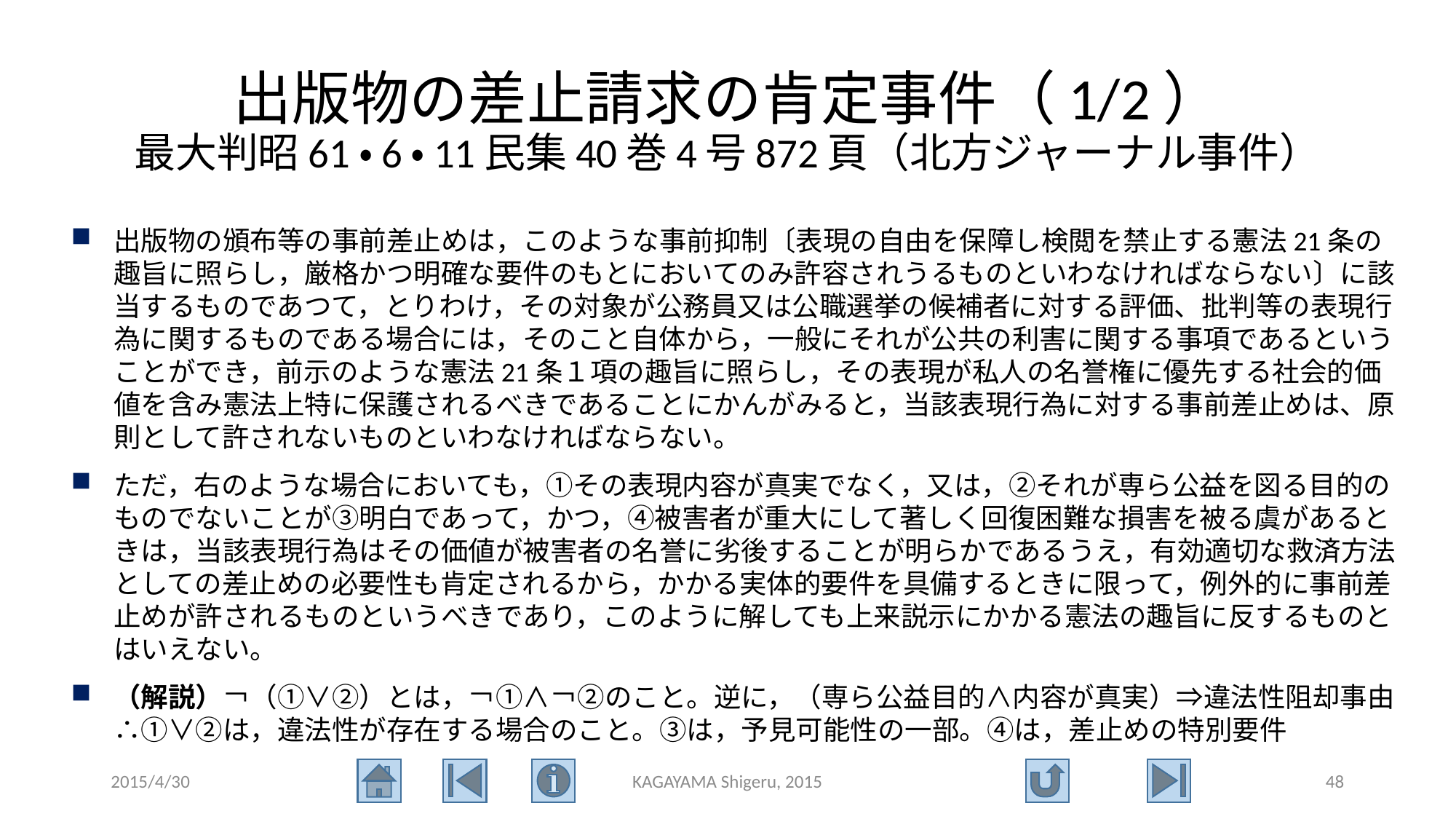

# 出版物の差止請求の肯定事件（1/2） 最大判昭61・6・11民集40巻4号872頁（北方ジャーナル事件）
出版物の頒布等の事前差止めは，このような事前抑制〔表現の自由を保障し検閲を禁止する憲法21条の趣旨に照らし，厳格かつ明確な要件のもとにおいてのみ許容されうるものといわなければならない〕に該当するものであつて，とりわけ，その対象が公務員又は公職選挙の候補者に対する評価、批判等の表現行為に関するものである場合には，そのこと自体から，一般にそれが公共の利害に関する事項であるということができ，前示のような憲法21条１項の趣旨に照らし，その表現が私人の名誉権に優先する社会的価値を含み憲法上特に保護されるべきであることにかんがみると，当該表現行為に対する事前差止めは、原則として許されないものといわなければならない。
ただ，右のような場合においても，①その表現内容が真実でなく，又は，②それが専ら公益を図る目的のものでないことが③明白であって，かつ，④被害者が重大にして著しく回復困難な損害を被る虞があるときは，当該表現行為はその価値が被害者の名誉に劣後することが明らかであるうえ，有効適切な救済方法としての差止めの必要性も肯定されるから，かかる実体的要件を具備するときに限って，例外的に事前差止めが許されるものというべきであり，このように解しても上来説示にかかる憲法の趣旨に反するものとはいえない。
（解説）￢（①∨②）とは，￢①∧￢②のこと。逆に，（専ら公益目的∧内容が真実）⇒違法性阻却事由
∴①∨②は，違法性が存在する場合のこと。③は，予見可能性の一部。④は，差止めの特別要件
2015/4/30
KAGAYAMA Shigeru, 2015
48